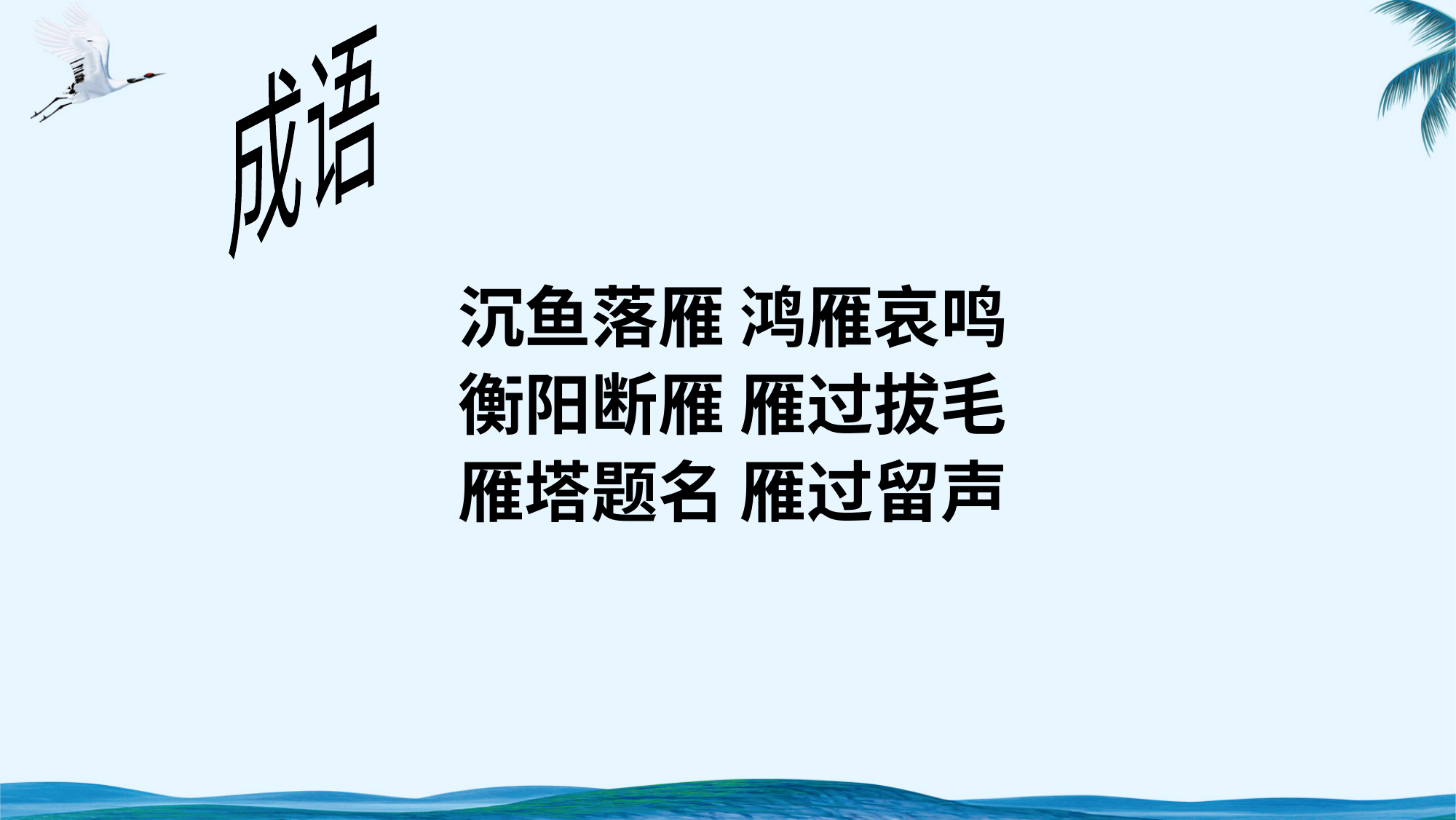

成语

沉鱼落雁 鸿雁哀鸣
衡阳断雁 雁过拔毛
雁塔题名 雁过留声